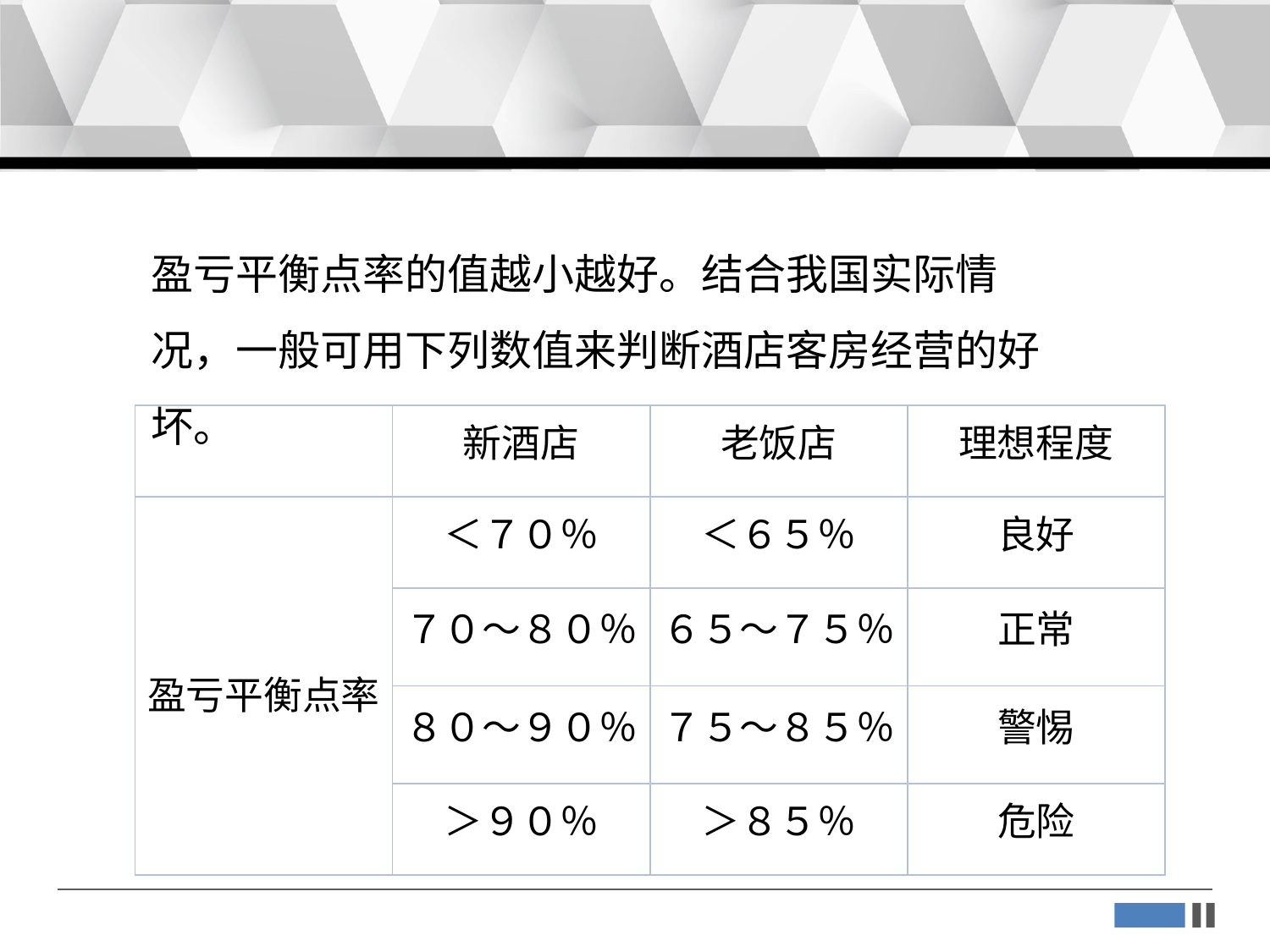

盈亏平衡点率的值越小越好。结合我国实际情况，一般可用下列数值来判断酒店客房经营的好坏。
|  | 新酒店 | 老饭店 | 理想程度 |
| --- | --- | --- | --- |
| 盈亏平衡点率 | ＜７０％ | ＜６５％ | 良好 |
|  | ７０～８０％ | ６５～７５％ | 正常 |
|  | ８０～９０％ | ７５～８５％ | 警惕 |
|  | ＞９０％ | ＞８５％ | 危险 |